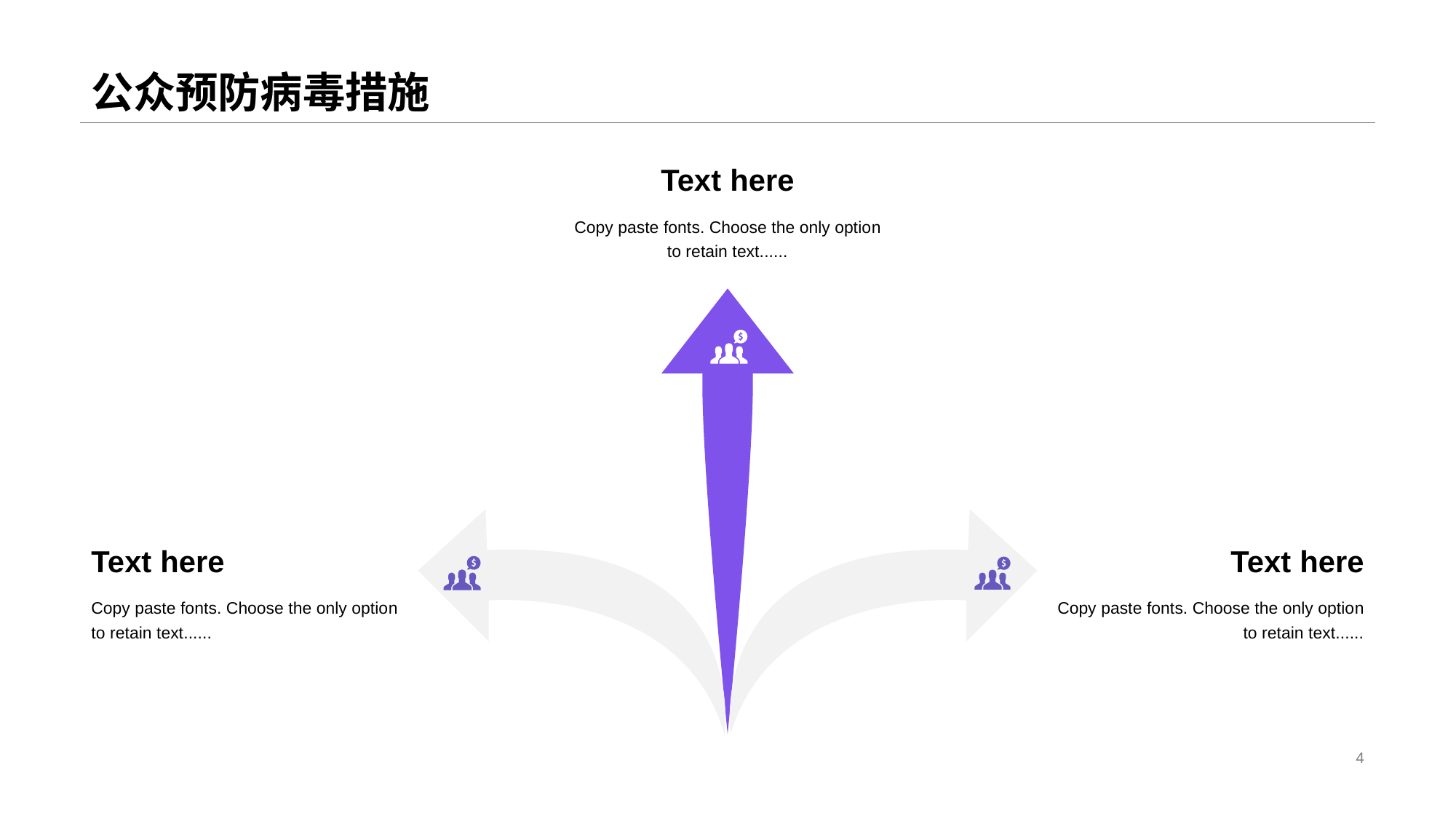

# 公众预防病毒措施
Text  here
Copy paste fonts. Choose the only optio n to retain text......

Text  here
Text  here

Copy paste fonts. Choose the only optio n to retain text......
Copy paste fonts. Choose the only optio n to retain text......
4